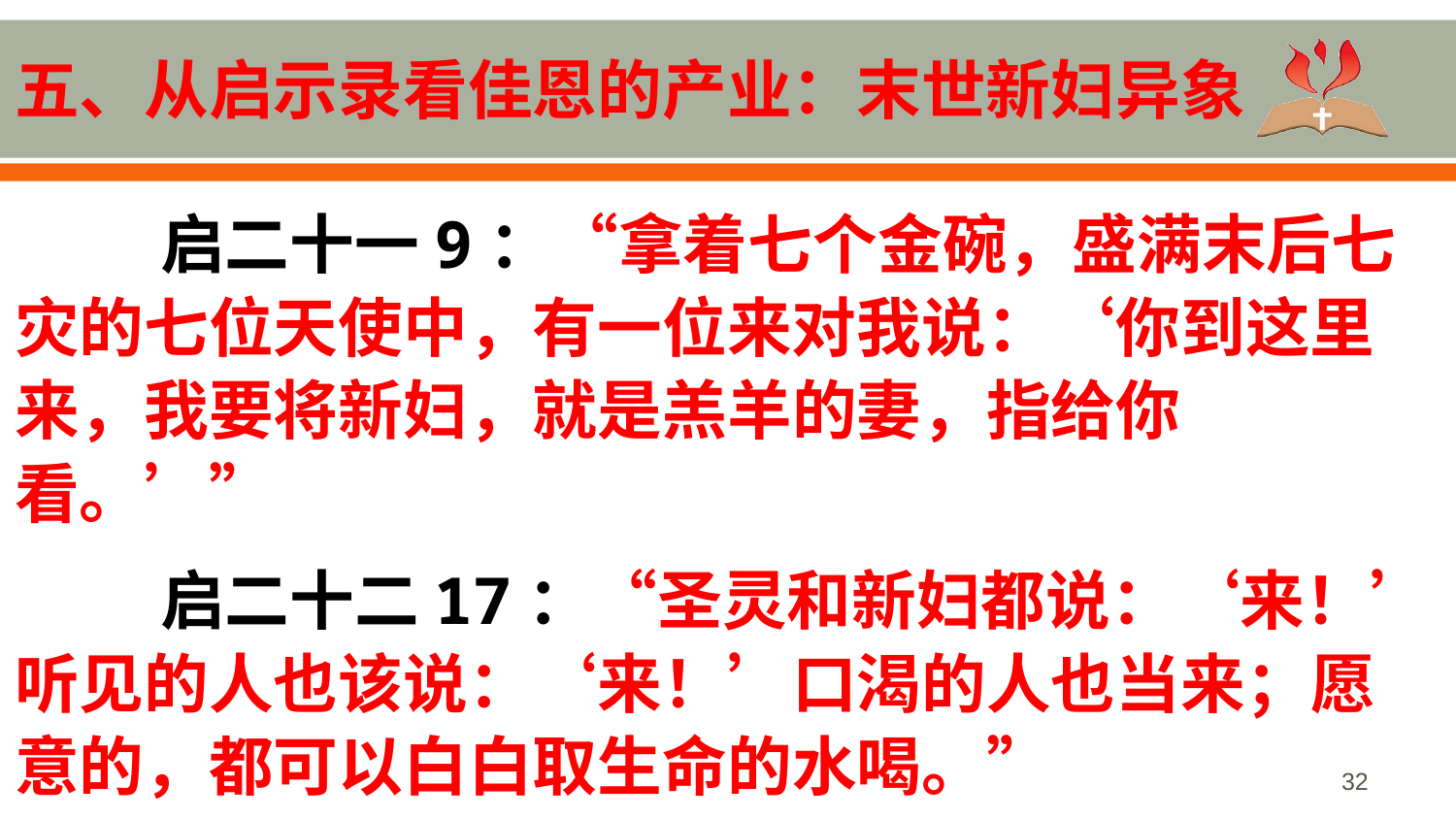

# 五、从启示录看佳恩的产业：末世新妇异象
	启二十一9：“拿着七个金碗，盛满末后七灾的七位天使中，有一位来对我说：‘你到这里来，我要将新妇，就是羔羊的妻，指给你看。’”
	启二十二17：“圣灵和新妇都说：‘来！’听见的人也该说：‘来！’口渴的人也当来；愿意的，都可以白白取生命的水喝。”

32